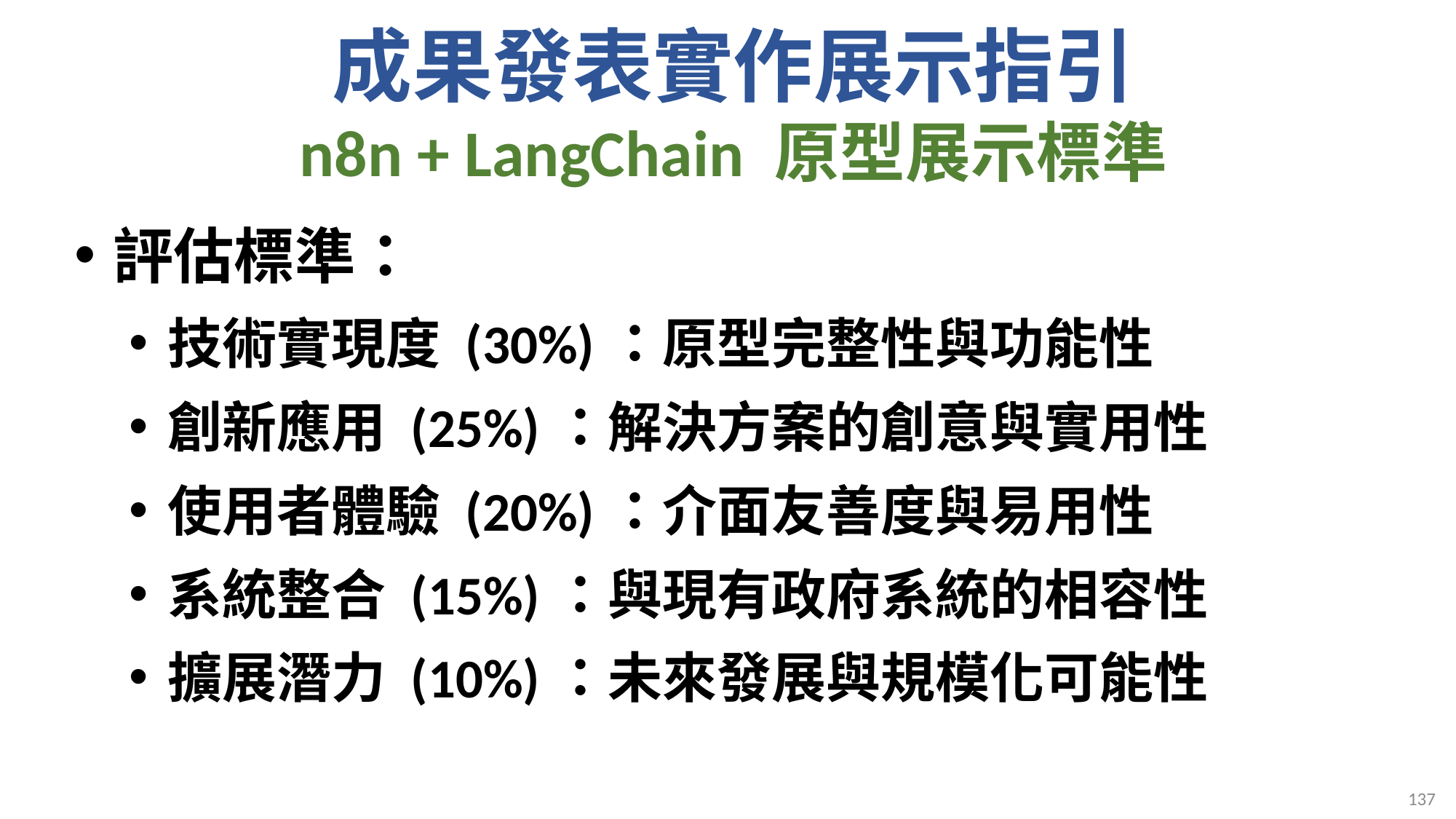

# 成果發表實作展示指引 n8n + LangChain 原型展示標準
評估標準：
技術實現度 (30%)：原型完整性與功能性
創新應用 (25%)：解決方案的創意與實用性
使用者體驗 (20%)：介面友善度與易用性
系統整合 (15%)：與現有政府系統的相容性
擴展潛力 (10%)：未來發展與規模化可能性
137